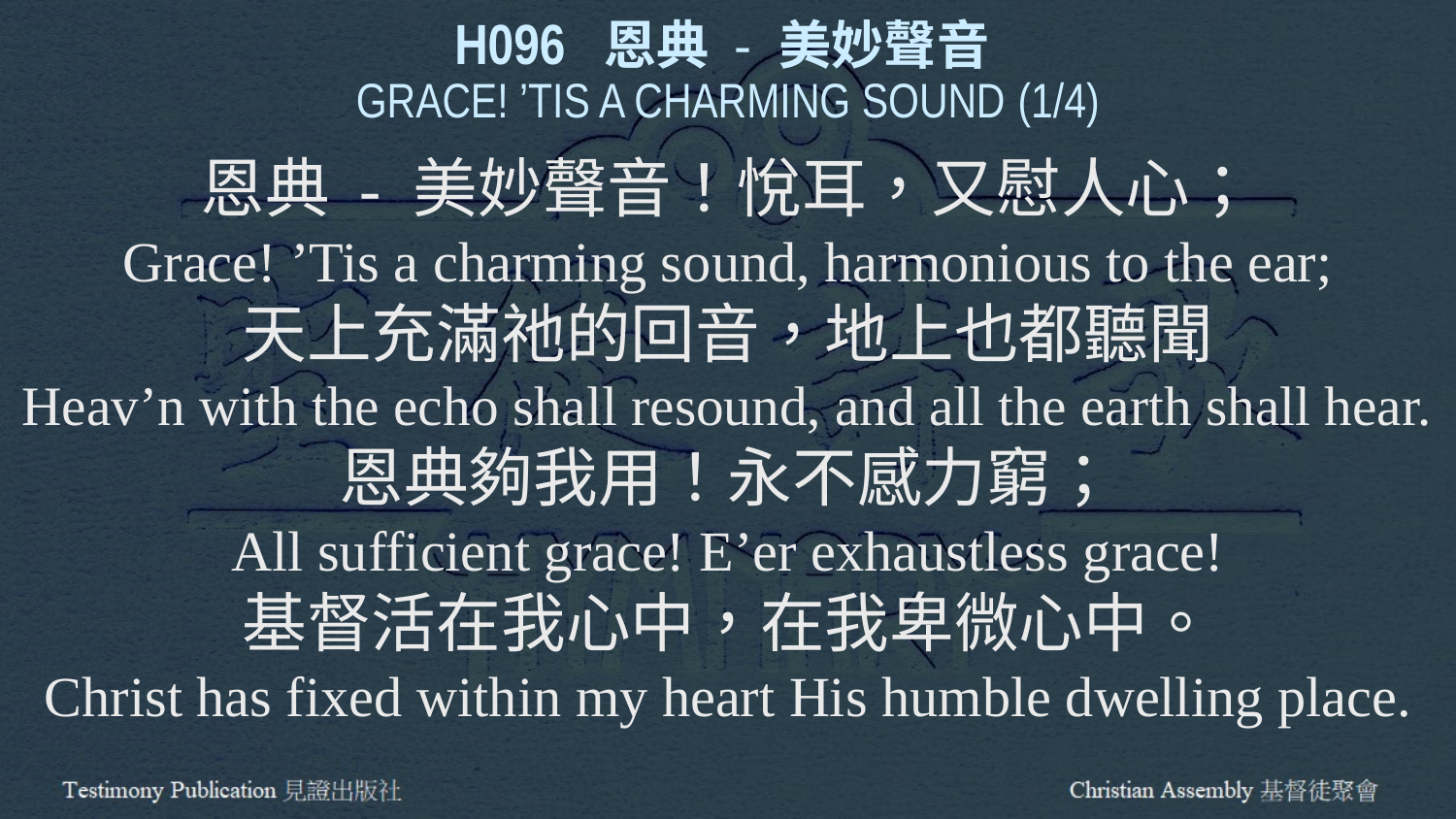

H096  恩典 - 美妙聲音
GRACE! ’TIS A CHARMING SOUND (1/4)
恩典 - 美妙聲音！悅耳，又慰人心；
Grace! ’Tis a charming sound, harmonious to the ear;
天上充滿祂的回音，地上也都聽聞
Heav’n with the echo shall resound, and all the earth shall hear.
恩典夠我用！永不感力窮；
All sufficient grace! E’er exhaustless grace!
基督活在我心中，在我卑微心中。
Christ has fixed within my heart His humble dwelling place.